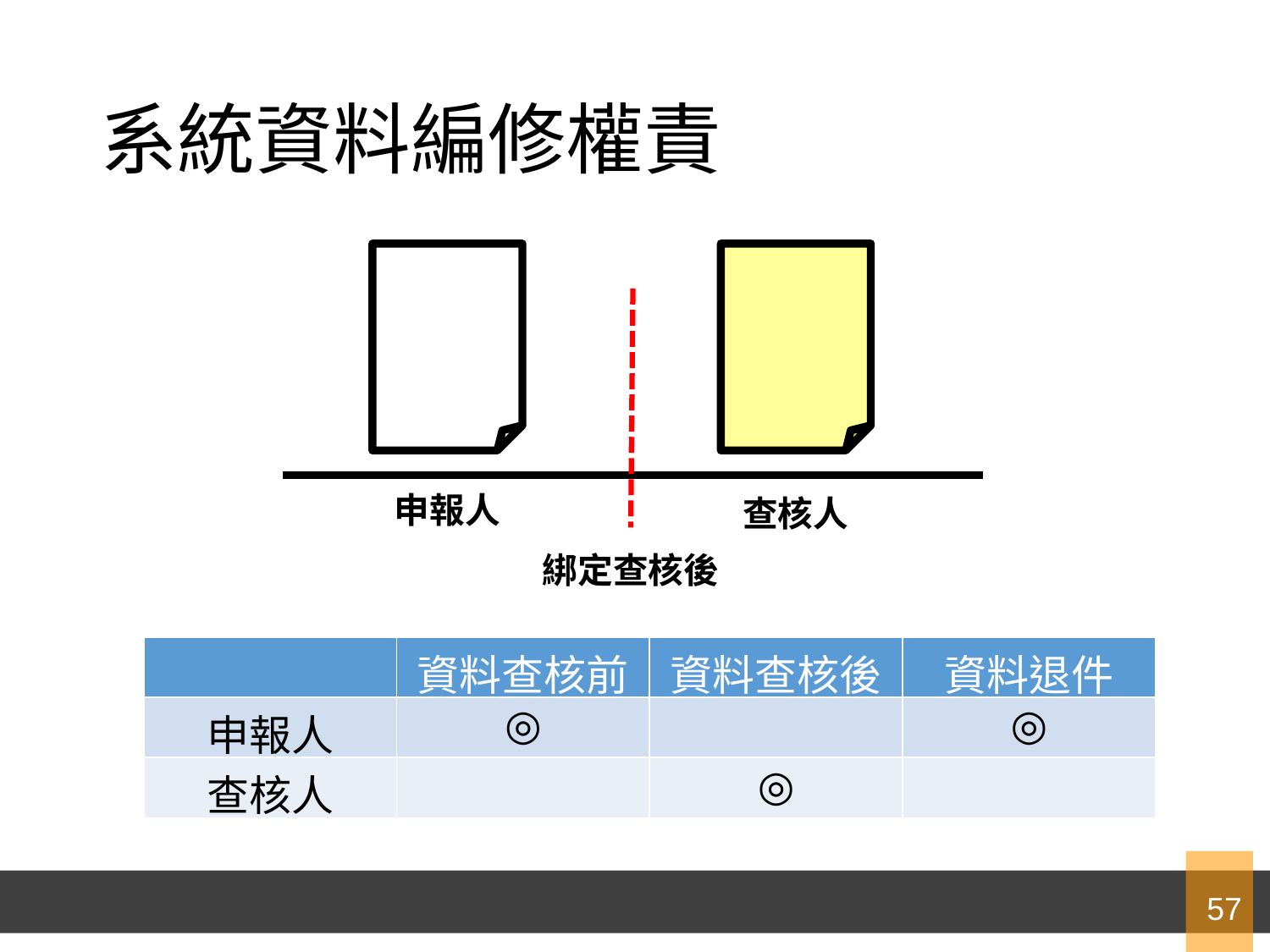

# 系統資料編修權責

申報人
查核人
綁定查核後
|  | 資料查核前 | 資料查核後 | 資料退件 |
| --- | --- | --- | --- |
| 申報人 | ◎ |  | ◎ |
| 查核人 |  | ◎ |  |
57